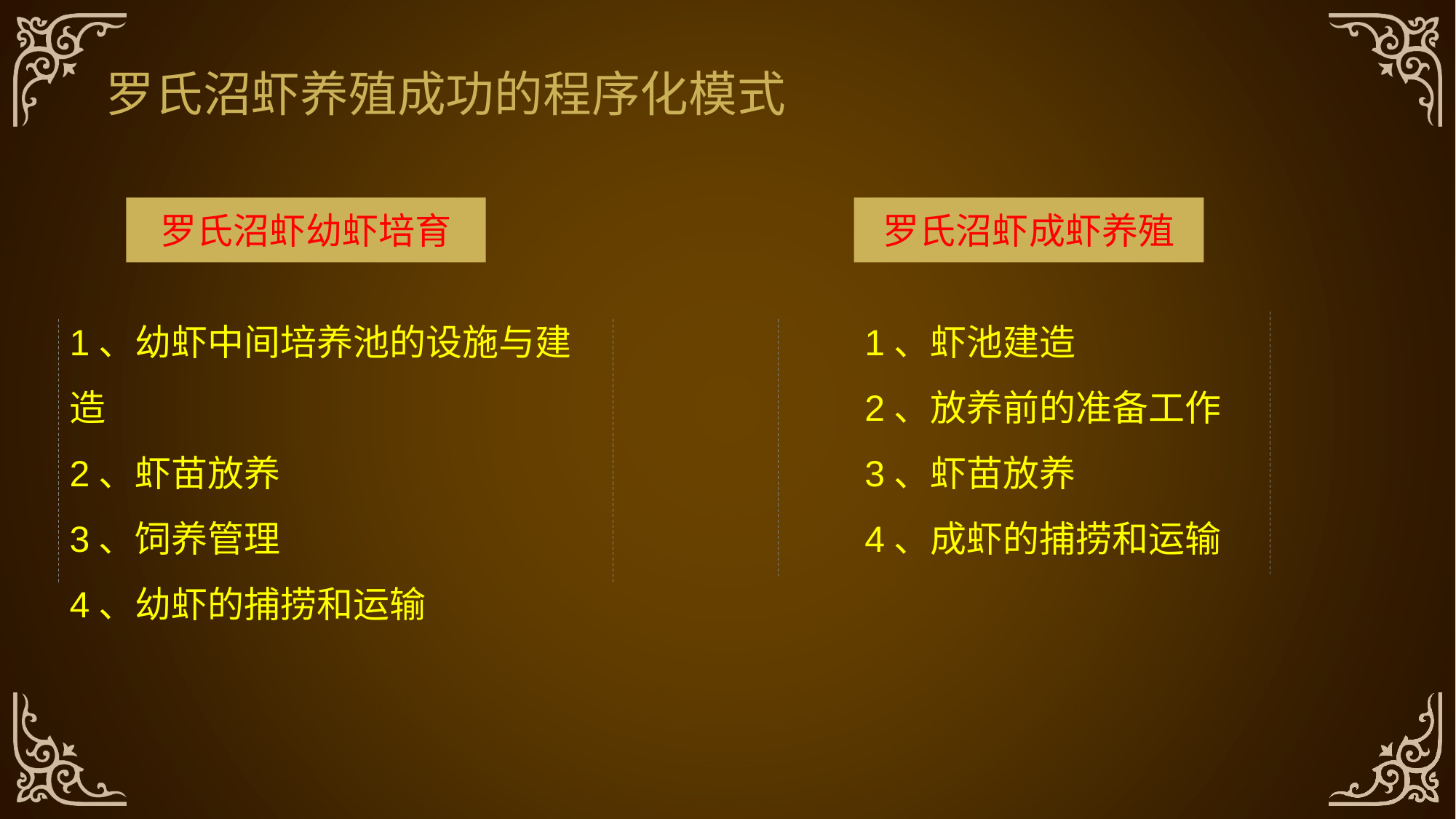

罗氏沼虾养殖成功的程序化模式
罗氏沼虾幼虾培育
罗氏沼虾成虾养殖
1、幼虾中间培养池的设施与建造
2、虾苗放养
3、饲养管理
4、幼虾的捕捞和运输

1、虾池建造
2、放养前的准备工作
3、虾苗放养
4、成虾的捕捞和运输